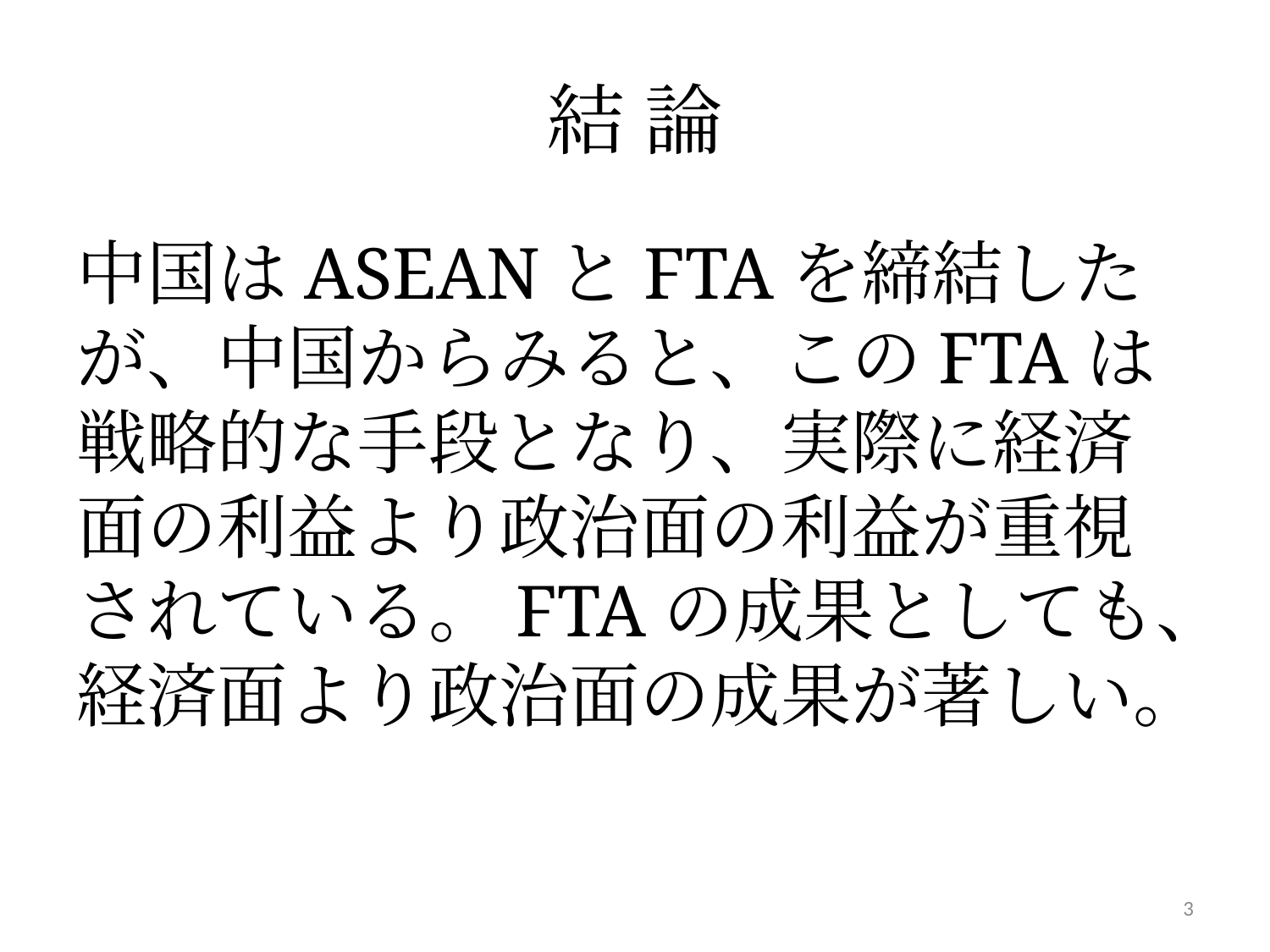

# 結 論
中国はASEANとFTAを締結したが、中国からみると、このFTAは戦略的な手段となり、実際に経済面の利益より政治面の利益が重視されている。FTAの成果としても、経済面より政治面の成果が著しい。
3